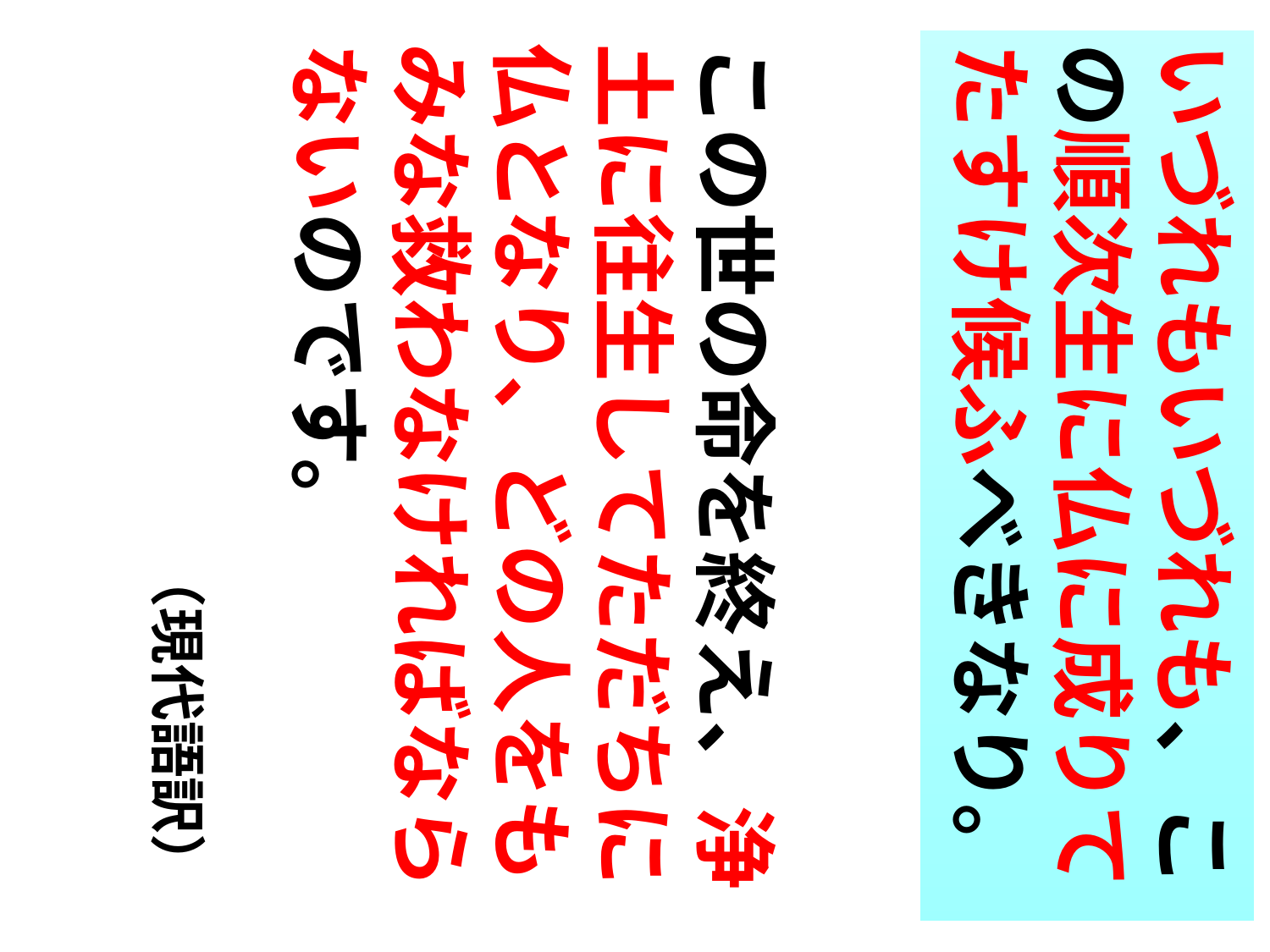

この世の命を終え、浄土に往生してただちに仏となり、どの人をもみな救わなければならないのです。

　　　　　　　　　（現代語訳）
いづれもいづれも、この順次生に仏に成りてたすけ候ふべきなり。